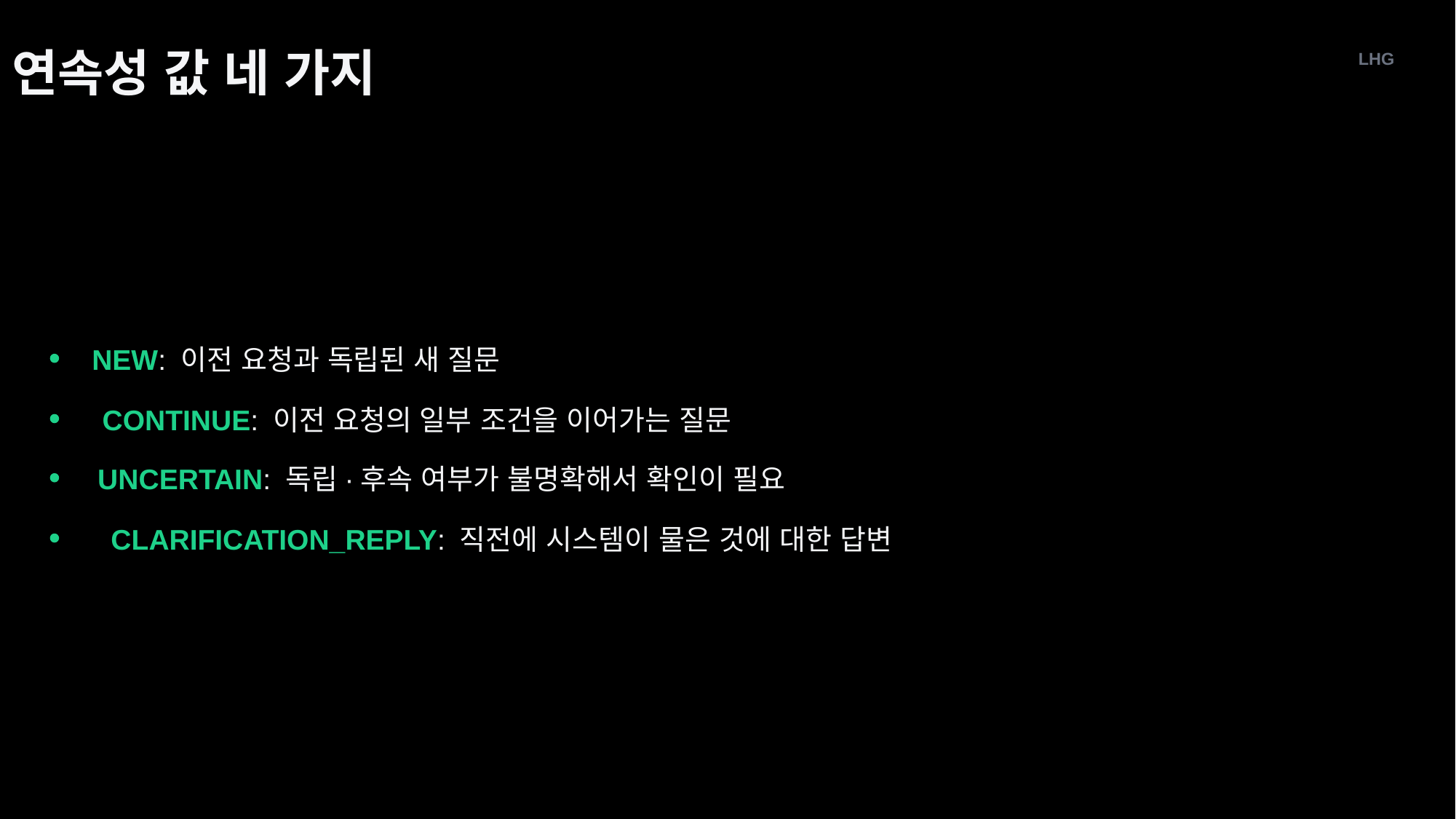

연속성 값 네 가지
LHG
NEW: 이전 요청과 독립된 새 질문

CONTINUE: 이전 요청의 일부 조건을 이어가는 질문

UNCERTAIN: 독립·후속 여부가 불명확해서 확인이 필요

CLARIFICATION_REPLY: 직전에 시스템이 물은 것에 대한 답변